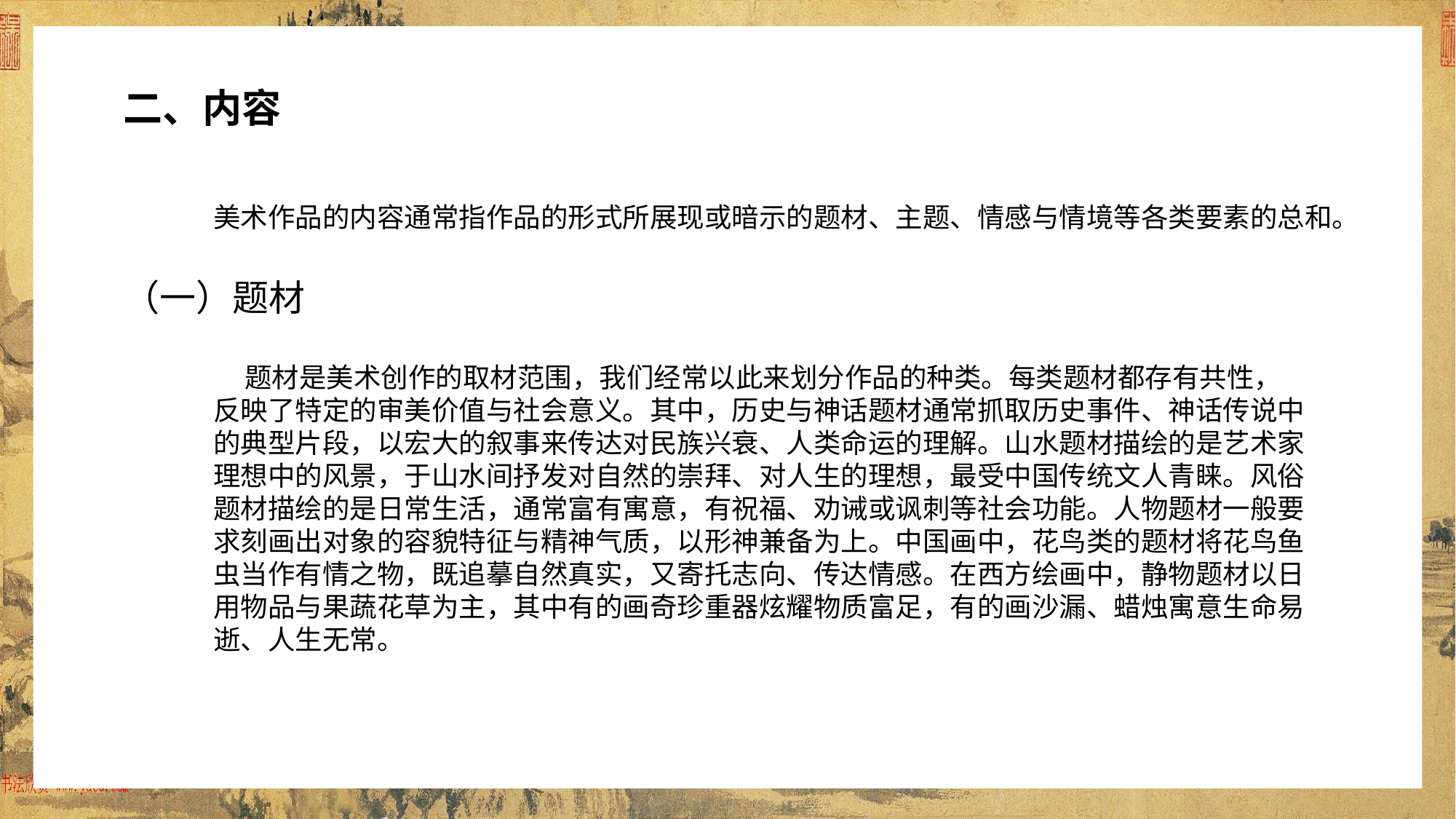

文艺复兴的主要成就
文艺复兴的主要成就，一方面体现在对自然美的欣赏，另一方面体现在对人物面貌、性格、
思想、情感等全方位的细致刻画。艺术家通过对透视法、人体解剖学、明暗画法等的运用，表现
真实的自然景象和生动的人类情感。
二、内容
美术作品的内容通常指作品的形式所展现或暗示的题材、主题、情感与情境等各类要素的总和。

（一）题材
    题材是美术创作的取材范围，我们经常以此来划分作品的种类。每类题材都存有共性，
反映了特定的审美价值与社会意义。其中，历史与神话题材通常抓取历史事件、神话传说中
的典型片段，以宏大的叙事来传达对民族兴衰、人类命运的理解。山水题材描绘的是艺术家
理想中的风景，于山水间抒发对自然的崇拜、对人生的理想，最受中国传统文人青睐。风俗
题材描绘的是日常生活，通常富有寓意，有祝福、劝诫或讽刺等社会功能。人物题材一般要
求刻画出对象的容貌特征与精神气质，以形神兼备为上。中国画中，花鸟类的题材将花鸟鱼
虫当作有情之物，既追摹自然真实，又寄托志向、传达情感。在西方绘画中，静物题材以日
用物品与果蔬花草为主，其中有的画奇珍重器炫耀物质富足，有的画沙漏、蜡烛寓意生命易
逝、人生无常。